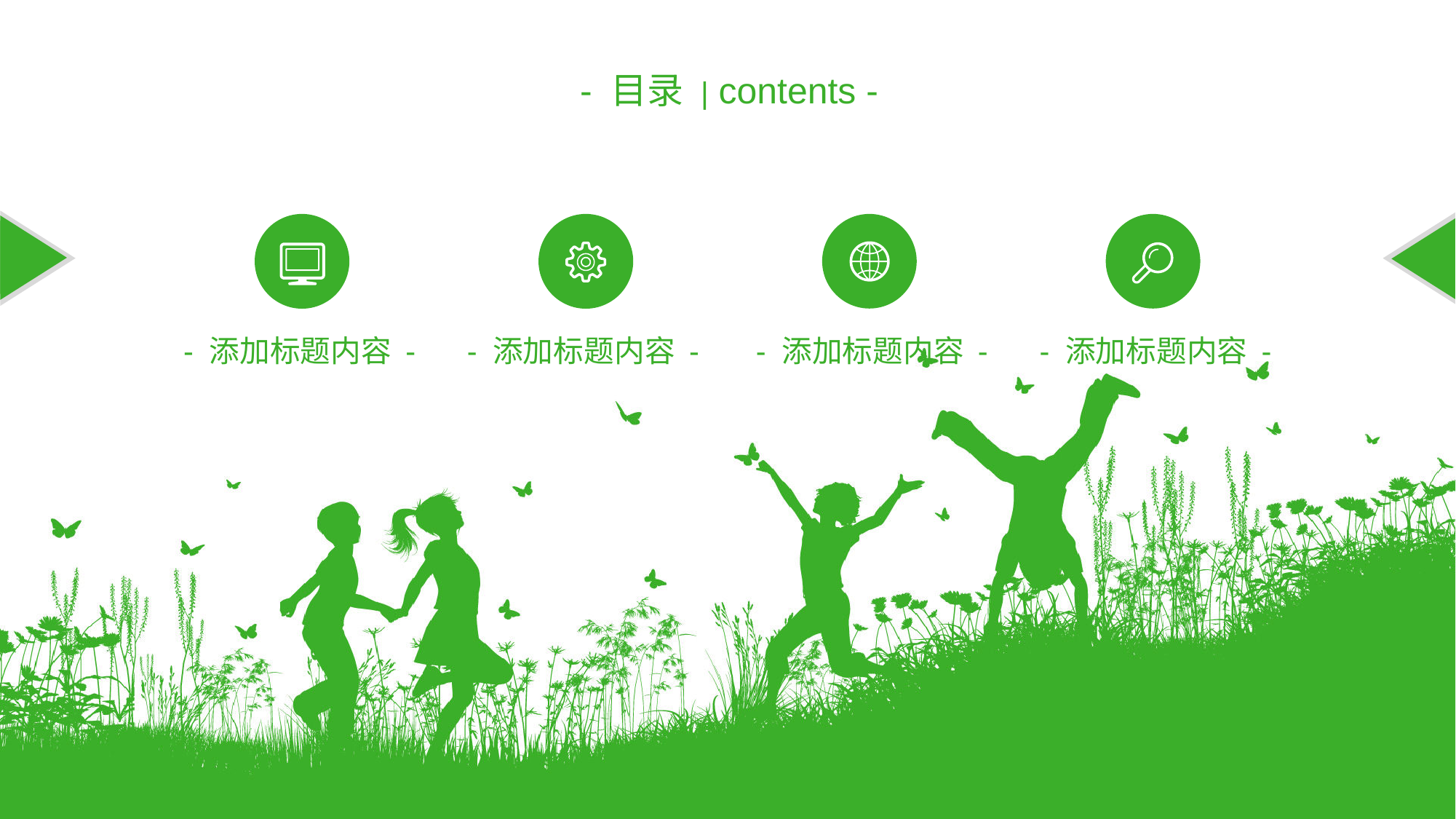

- 目录 | contents -

- 添加标题内容 -
- 添加标题内容 -
- 添加标题内容 -
- 添加标题内容 -